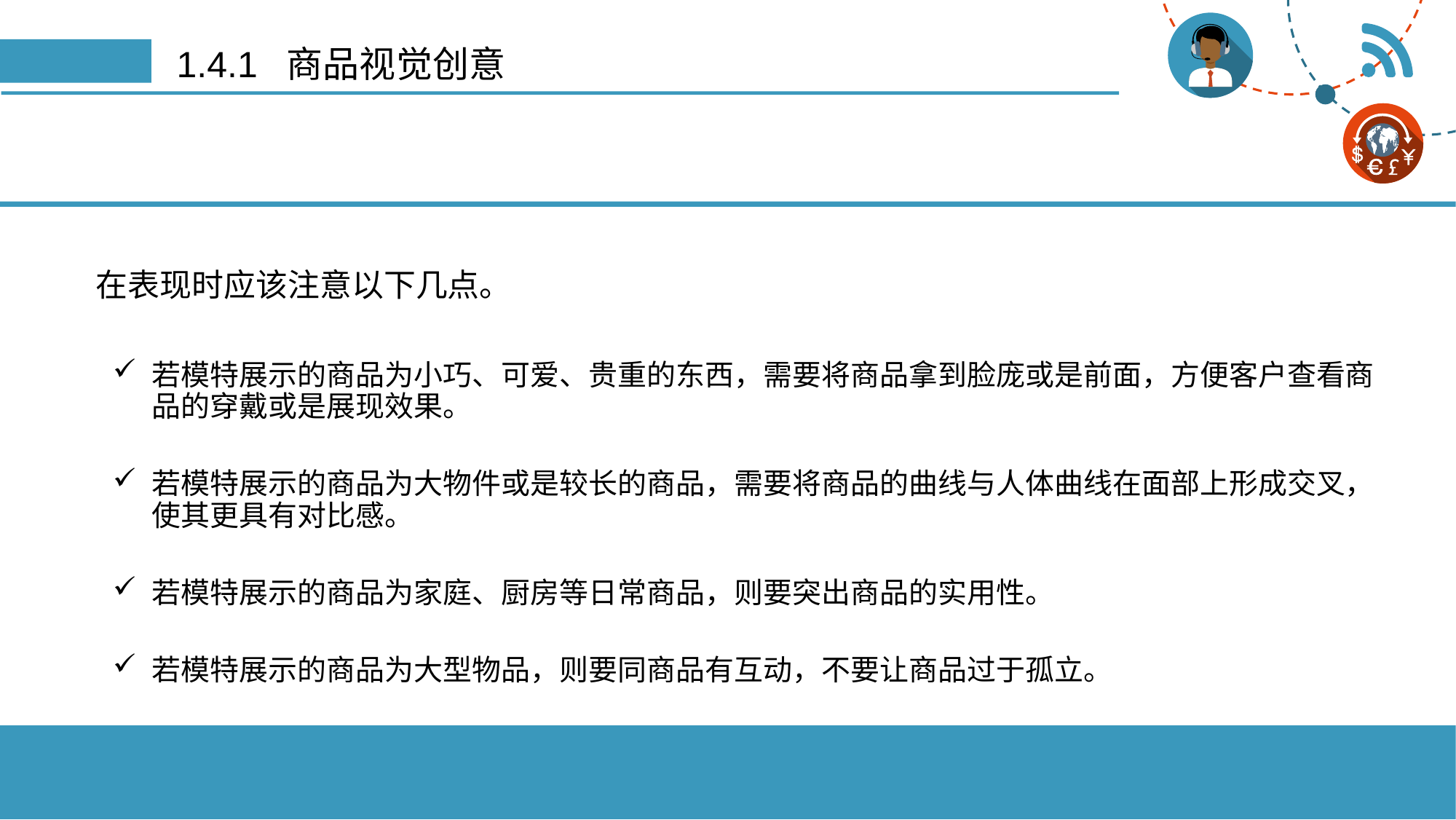

# 1.4.1  商品视觉创意

在表现时应该注意以下几点。

若模特展示的商品为小巧、可爱、贵重的东西，需要将商品拿到脸庞或是前面，方便客户查看商品的穿戴或是展现效果。

若模特展示的商品为大物件或是较长的商品，需要将商品的曲线与人体曲线在面部上形成交叉，使其更具有对比感。

若模特展示的商品为家庭、厨房等日常商品，则要突出商品的实用性。

若模特展示的商品为大型物品，则要同商品有互动，不要让商品过于孤立。